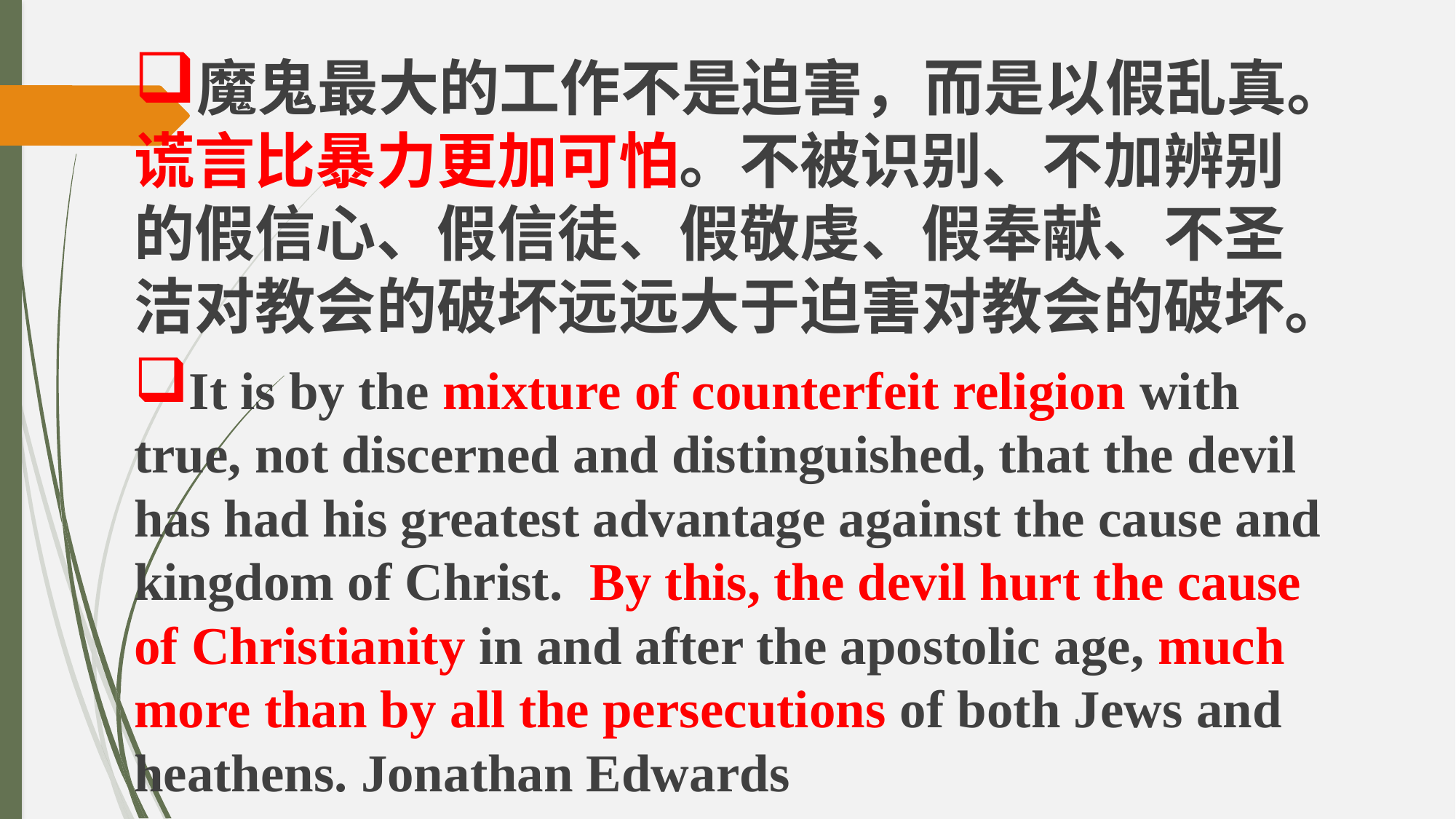

魔鬼最大的工作不是迫害，而是以假乱真。谎言比暴力更加可怕。不被识别、不加辨别的假信心、假信徒、假敬虔、假奉献、不圣洁对教会的破坏远远大于迫害对教会的破坏。
It is by the mixture of counterfeit religion with true, not discerned and distinguished, that the devil has had his greatest advantage against the cause and kingdom of Christ.  By this, the devil hurt the cause of Christianity in and after the apostolic age, much more than by all the persecutions of both Jews and heathens. Jonathan Edwards